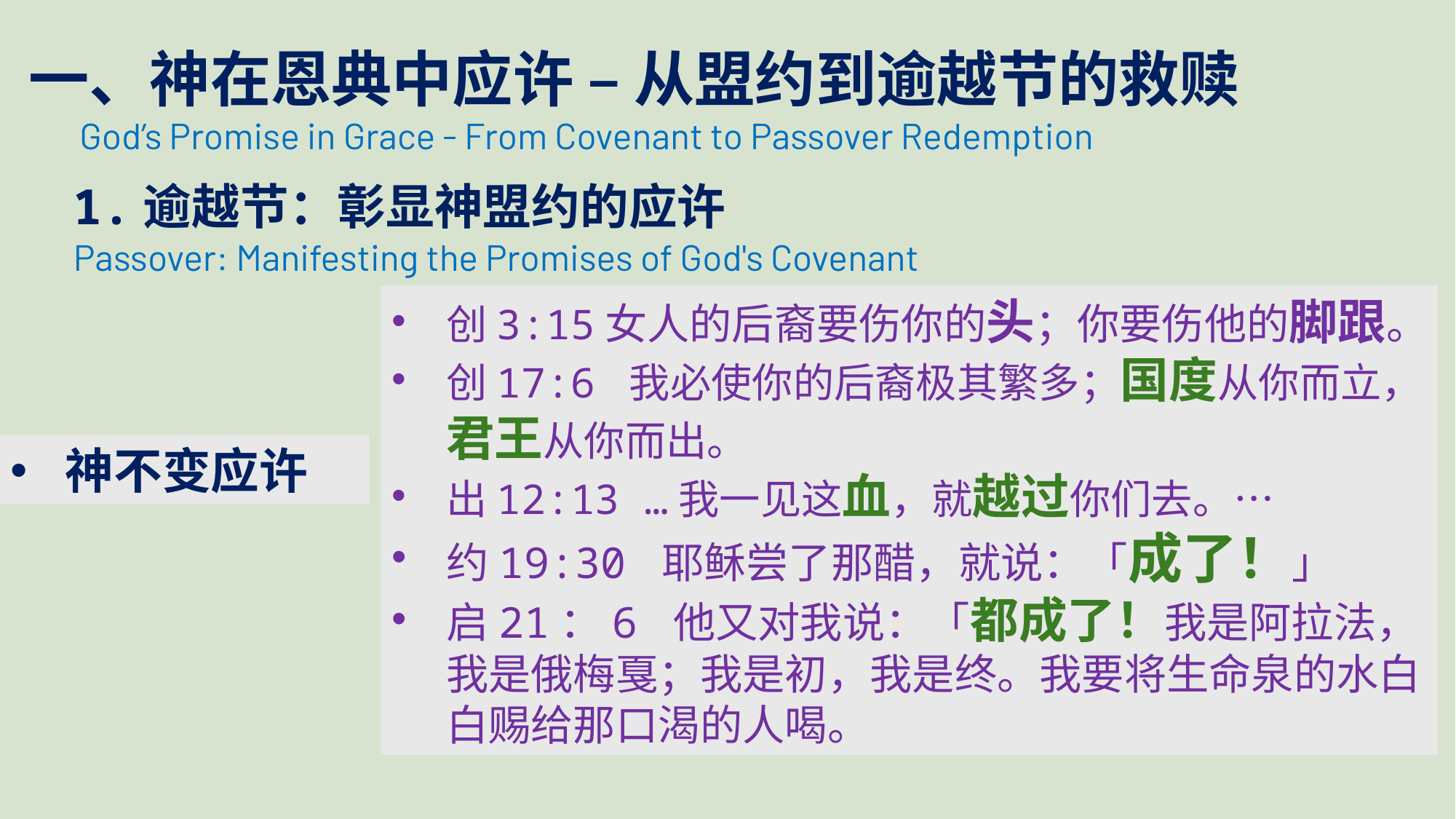

一、神在恩典中应许 – 从盟约到逾越节的救赎
       God’s Promise in Grace - From Covenant to Passover Redemption
1.逾越节：彰显神盟约的应许
Passover: Manifesting the Promises of God's Covenant
创3:15女人的后裔要伤你的头；你要伤他的脚跟。
创17:6 我必使你的后裔极其繁多；国度从你而立，君王从你而出。
出12:13 …我一见这血，就越过你们去。…
约19:30 耶稣尝了那醋，就说：「成了！」
启21：6 他又对我说：「都成了！我是阿拉法，我是俄梅戛；我是初，我是终。我要将生命泉的水白白赐给那口渴的人喝。
神不变应许